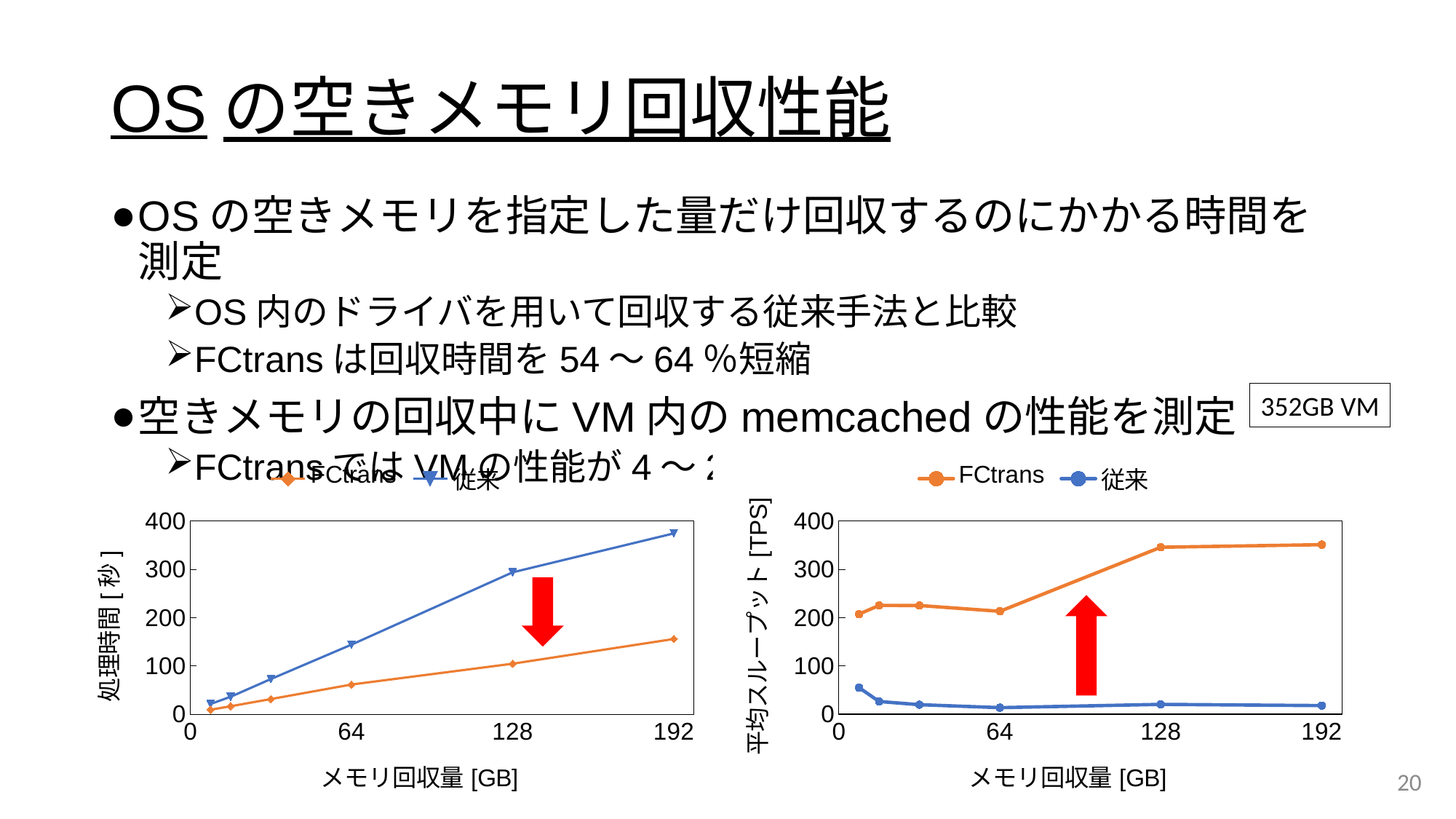

# OSの空きメモリ回収性能
OSの空きメモリを指定した量だけ回収するのにかかる時間を測定
OS内のドライバを用いて回収する従来手法と比較
FCtransは回収時間を54〜64％短縮
空きメモリの回収中にVM内のmemcachedの性能を測定
FCtransではVMの性能が4〜20倍向上

352GB VM

### Chart

| Category | FCtrans | 従来 |
|---|---|---|

### Chart

| Category |  | 従来 |
|---|---|---|

20